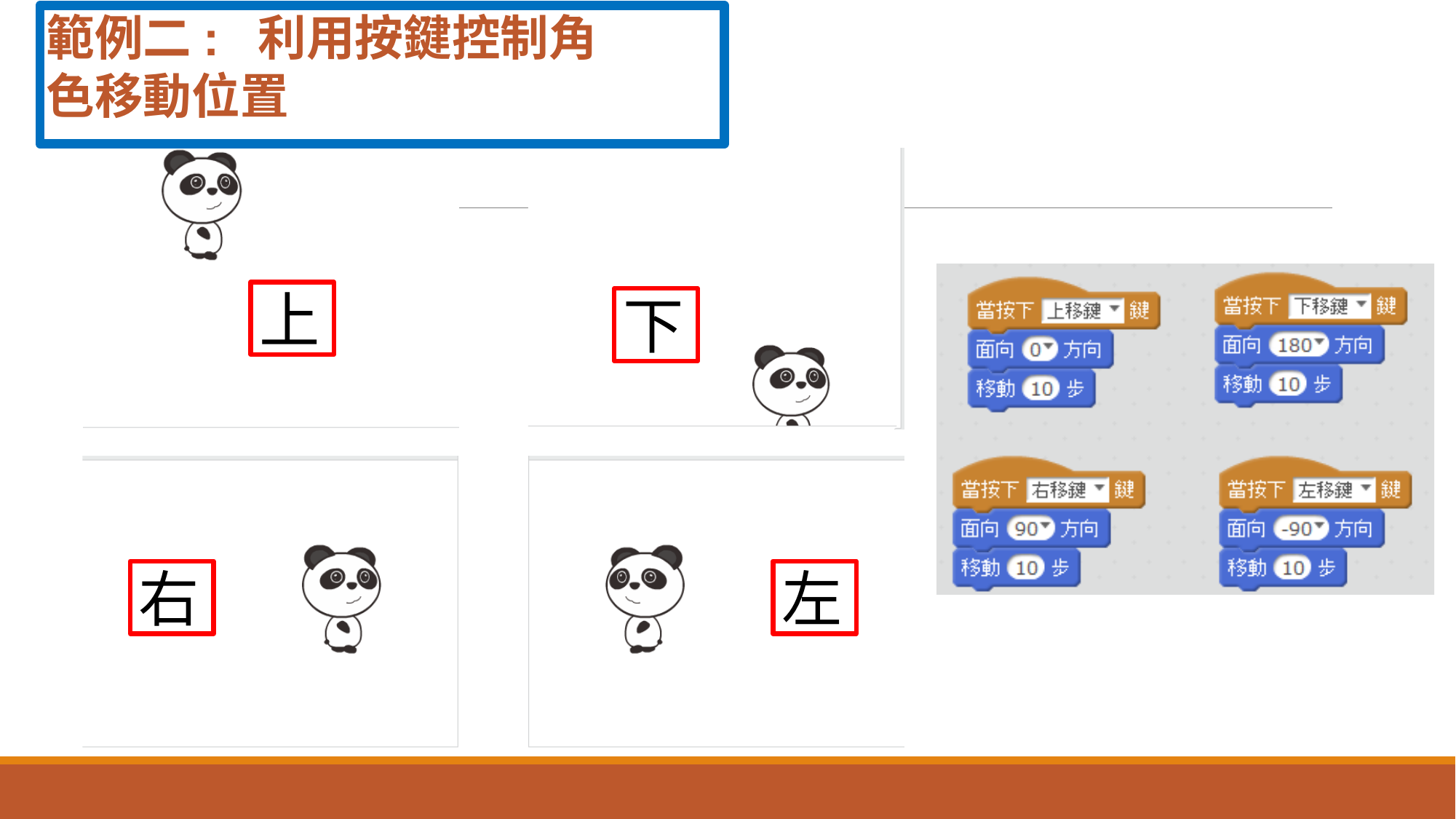

# 範例二:  利用按鍵控制角色移動位置

上
下

右
左